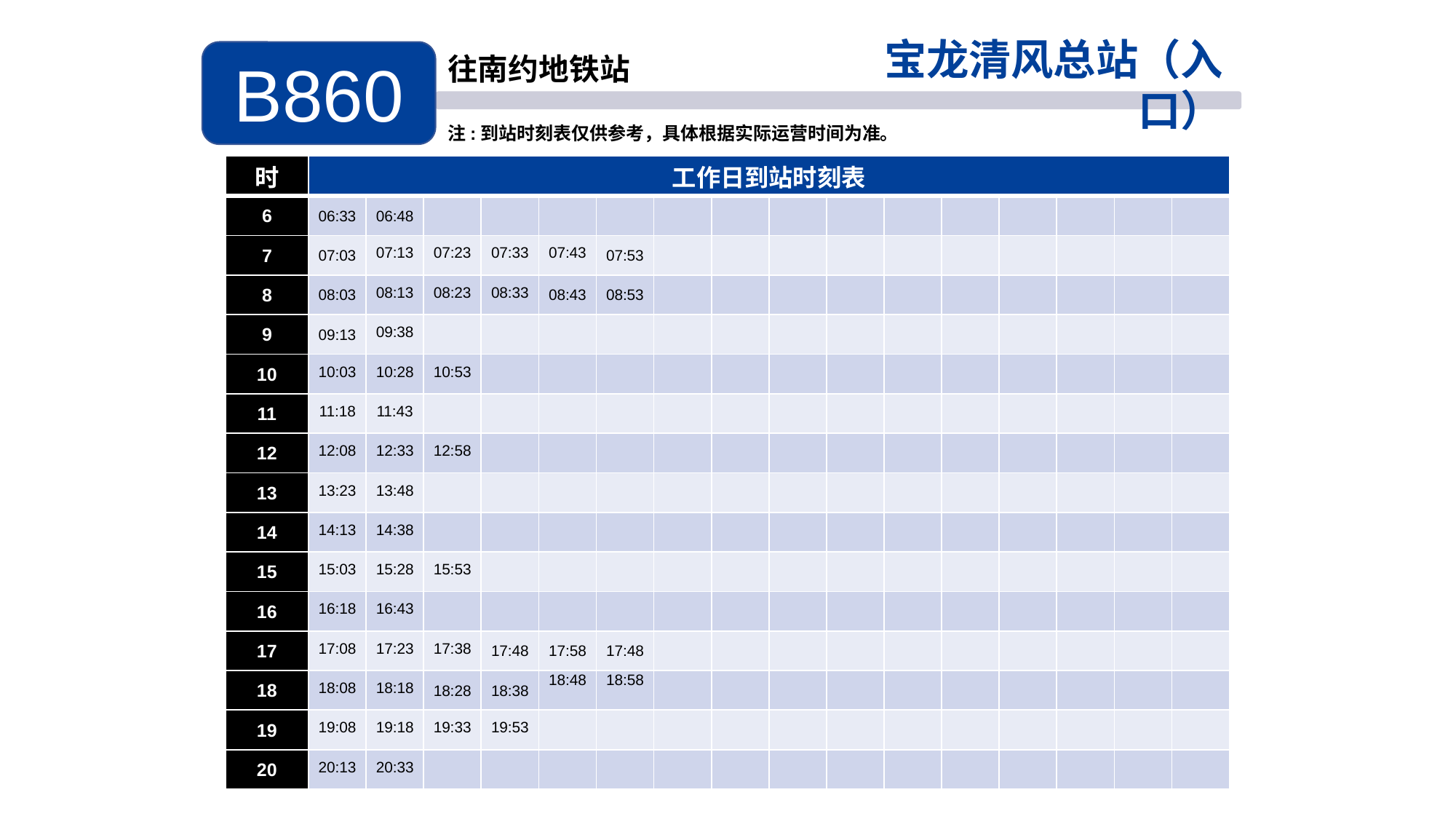

宝龙清风总站（入口）
B860
往南约地铁站

注:到站时刻表仅供参考，具体根据实际运营时间为准。
| 时 | 工作日到站时刻表 |  |  |  |  |  |  |  |  |  |  |  |  |  |  |  |
| --- | --- | --- | --- | --- | --- | --- | --- | --- | --- | --- | --- | --- | --- | --- | --- | --- |
| 6 | 06:33 | 06:48 |  |  |  |  |  |  |  |  |  |  |  |  |  |  |
| 7 | 07:03 | 07:13 | 07:23 | 07:33 | 07:43 | 07:53 |  |  |  |  |  |  |  |  |  |  |
| 8 | 08:03 | 08:13 | 08:23 | 08:33 | 08:43 | 08:53 |  |  |  |  |  |  |  |  |  |  |
| 9 | 09:13 | 09:38 |  |  |  |  |  |  |  |  |  |  |  |  |  |  |
| 10 | 10:03 | 10:28 | 10:53 |  |  |  |  |  |  |  |  |  |  |  |  |  |
| 11 | 11:18 | 11:43 |  |  |  |  |  |  |  |  |  |  |  |  |  |  |
| 12 | 12:08 | 12:33 | 12:58 |  |  |  |  |  |  |  |  |  |  |  |  |  |
| 13 | 13:23 | 13:48 |  |  |  |  |  |  |  |  |  |  |  |  |  |  |
| 14 | 14:13 | 14:38 |  |  |  |  |  |  |  |  |  |  |  |  |  |  |
| 15 | 15:03 | 15:28 | 15:53 |  |  |  |  |  |  |  |  |  |  |  |  |  |
| 16 | 16:18 | 16:43 |  |  |  |  |  |  |  |  |  |  |  |  |  |  |
| 17 | 17:08 | 17:23 | 17:38 | 17:48 | 17:58 | 17:48 |  |  |  |  |  |  |  |  |  |  |
| 18 | 18:08 | 18:18 | 18:28 | 18:38 | 18:48 | 18:58 |  |  |  |  |  |  |  |  |  |  |
| 19 | 19:08 | 19:18 | 19:33 | 19:53 |  |  |  |  |  |  |  |  |  |  |  |  |
| 20 | 20:13 | 20:33 |  |  |  |  |  |  |  |  |  |  |  |  |  |  |